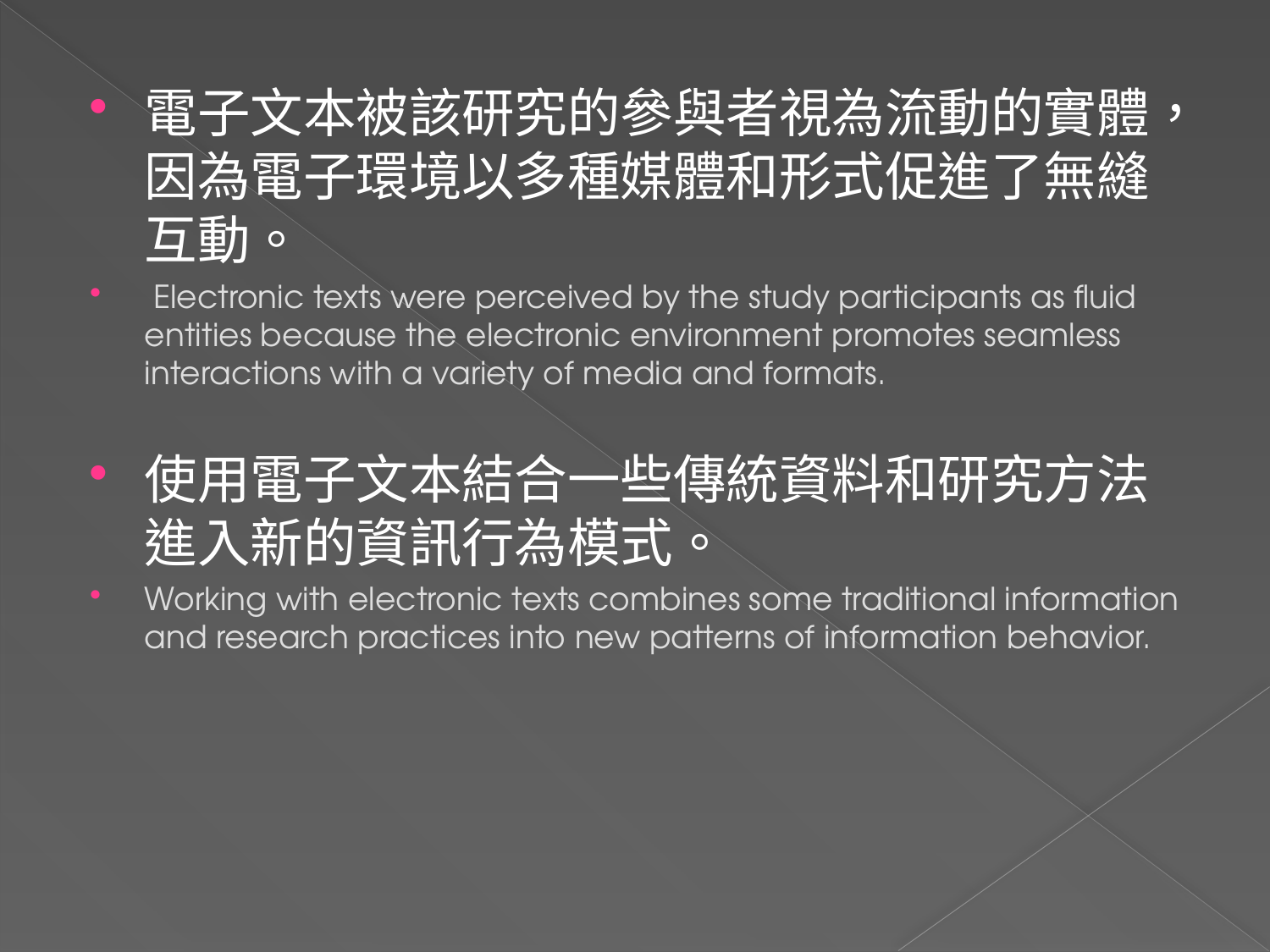

電子文本被該研究的參與者視為流動的實體，因為電子環境以多種媒體和形式促進了無縫互動。
 Electronic texts were perceived by the study participants as fluid entities because the electronic environment promotes seamless interactions with a variety of media and formats.

使用電子文本結合一些傳統資料和研究方法進入新的資訊行為模式。
Working with electronic texts combines some traditional information and research practices into new patterns of information behavior.